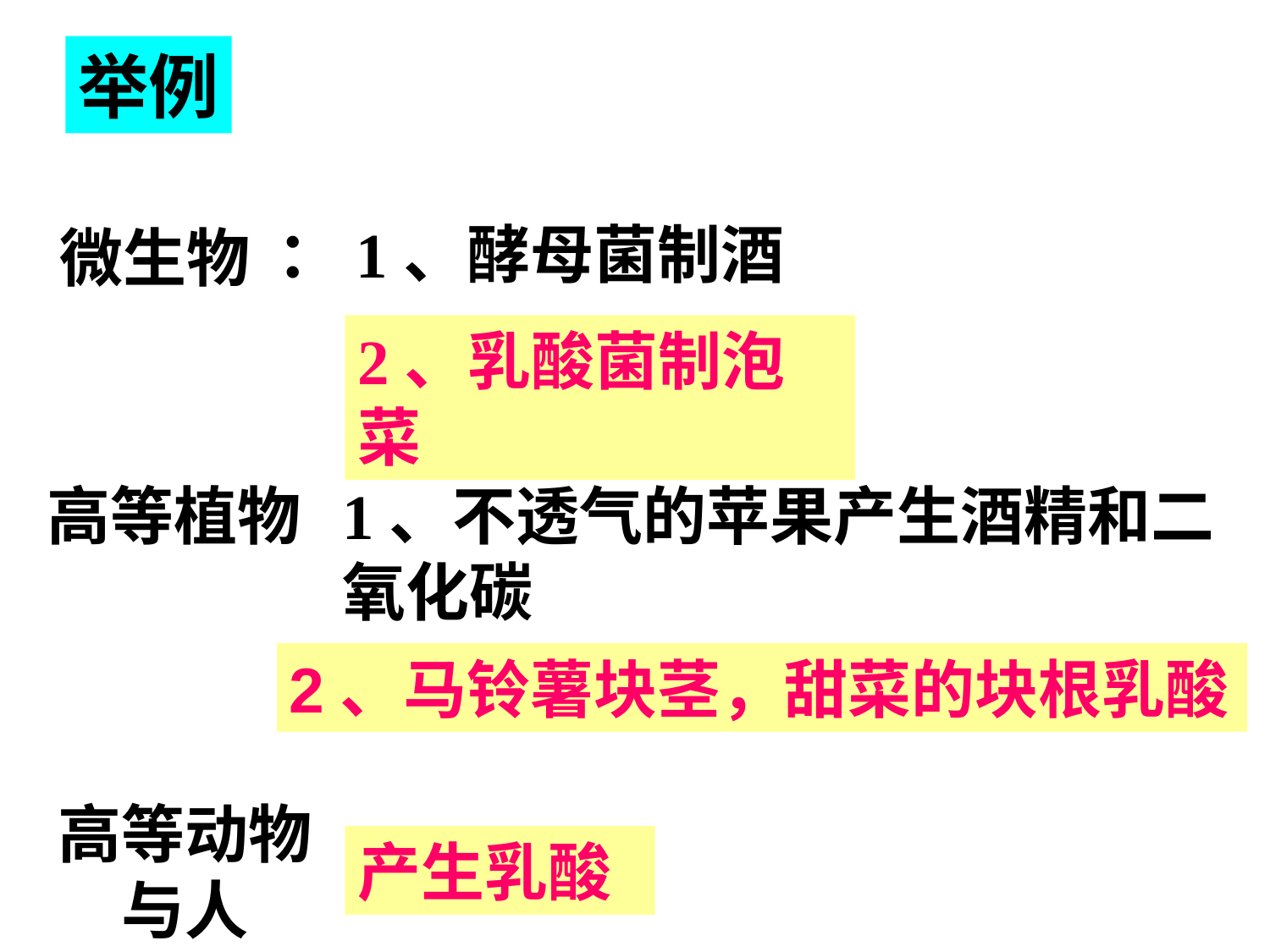

举例
：1、酵母菌制酒
微生物
2、乳酸菌制泡菜
高等植物
1、不透气的苹果产生酒精和二氧化碳
2、马铃薯块茎，甜菜的块根乳酸
高等动物
　与人
产生乳酸